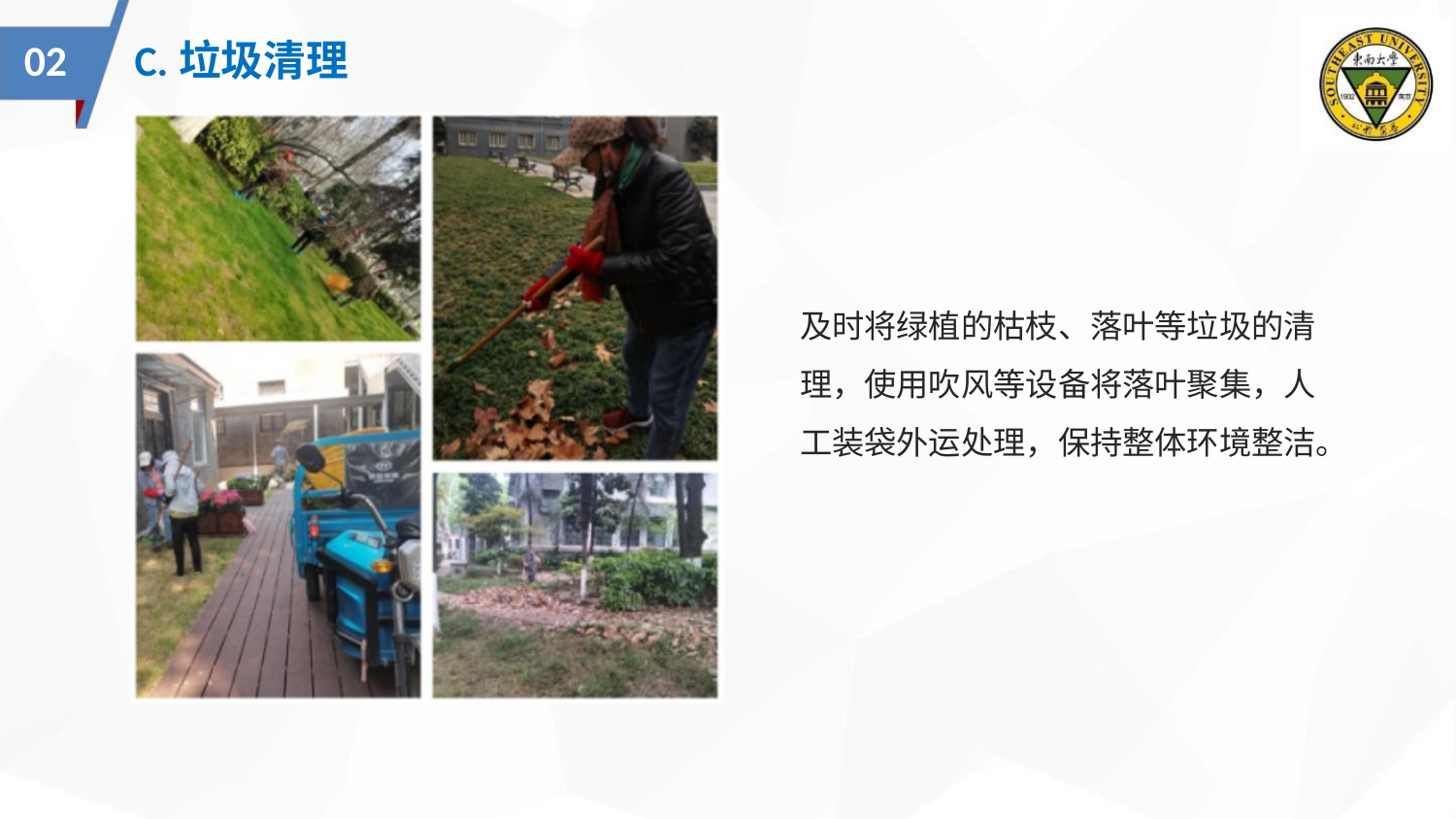

02 C.垃圾清理
及时将绿植的枯枝、落叶等垃圾的清
理，使用吹风等设备将落叶聚集，人
工装袋外运处理，保持整体环境整洁。